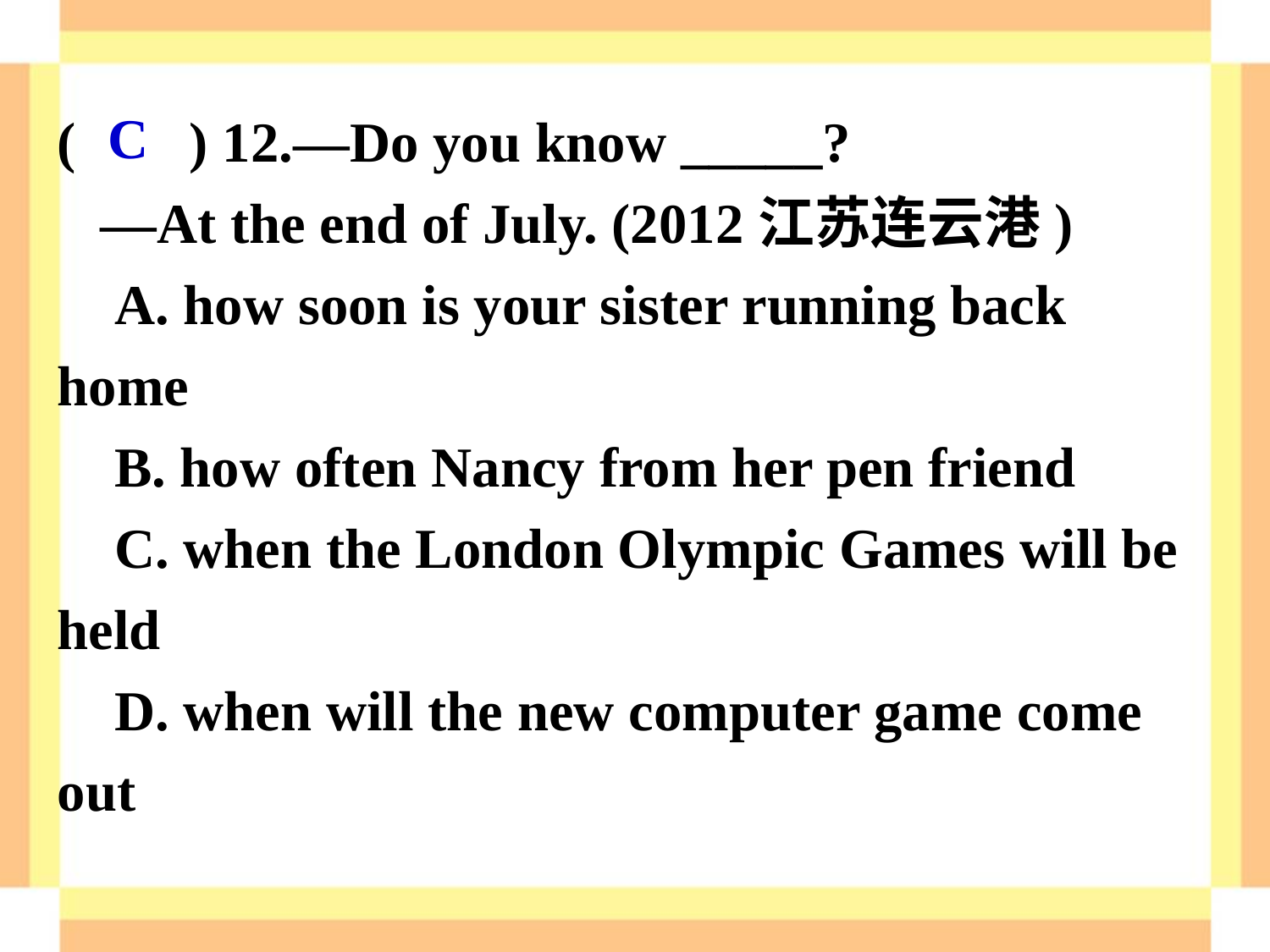

(        ) 12.—Do you know _____?
   —At the end of July. (2012江苏连云港)
    A. how soon is your sister running back home
    B. how often Nancy from her pen friend
    C. when the London Olympic Games will be held
    D. when will the new computer game come out
C